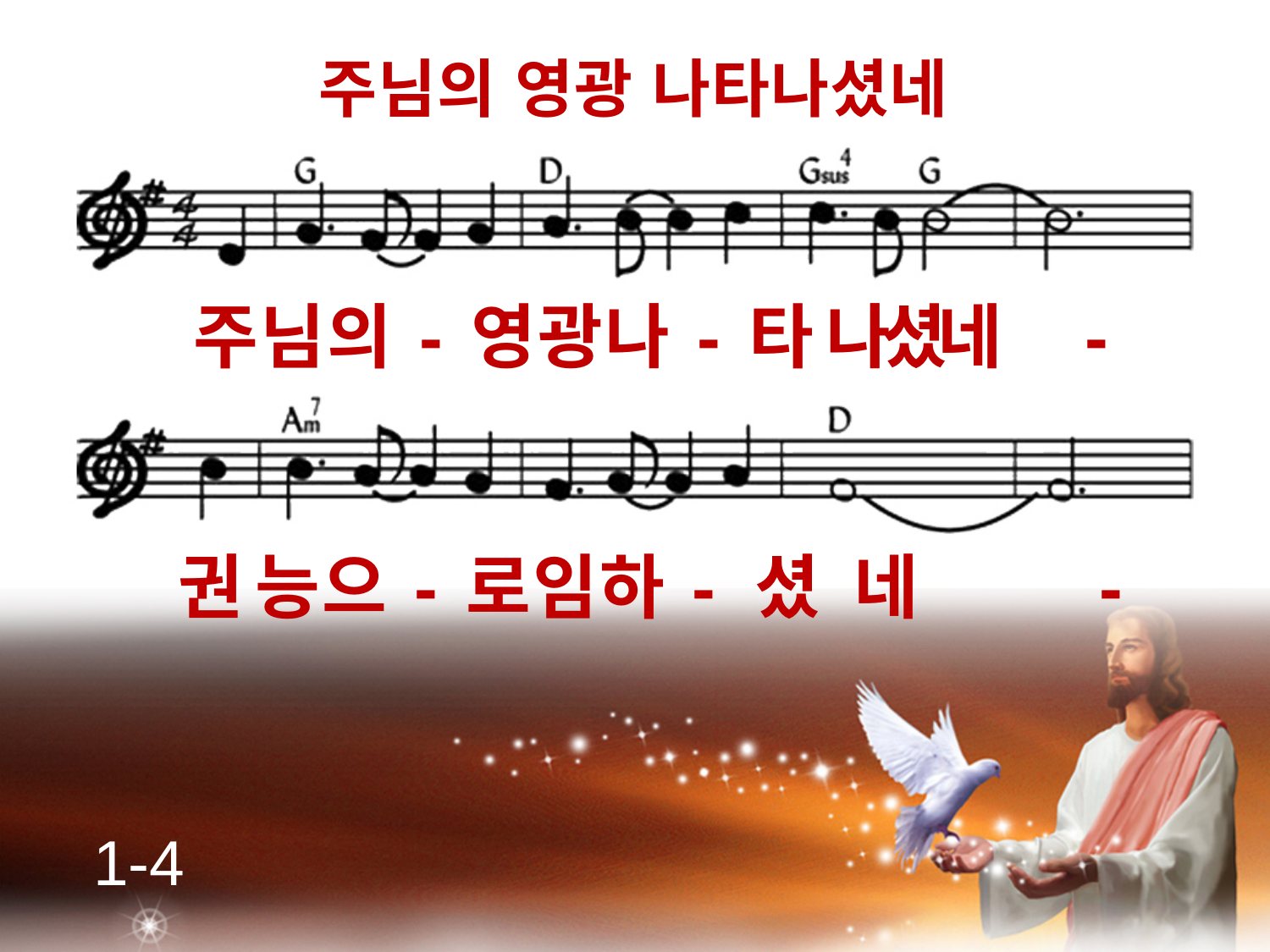

주님의 영광 나타나셨네
주 님 의 - 영 광 나 - 타  나셨네      -
권  능 으 - 로 임 하 -  셨    네               -
1-4